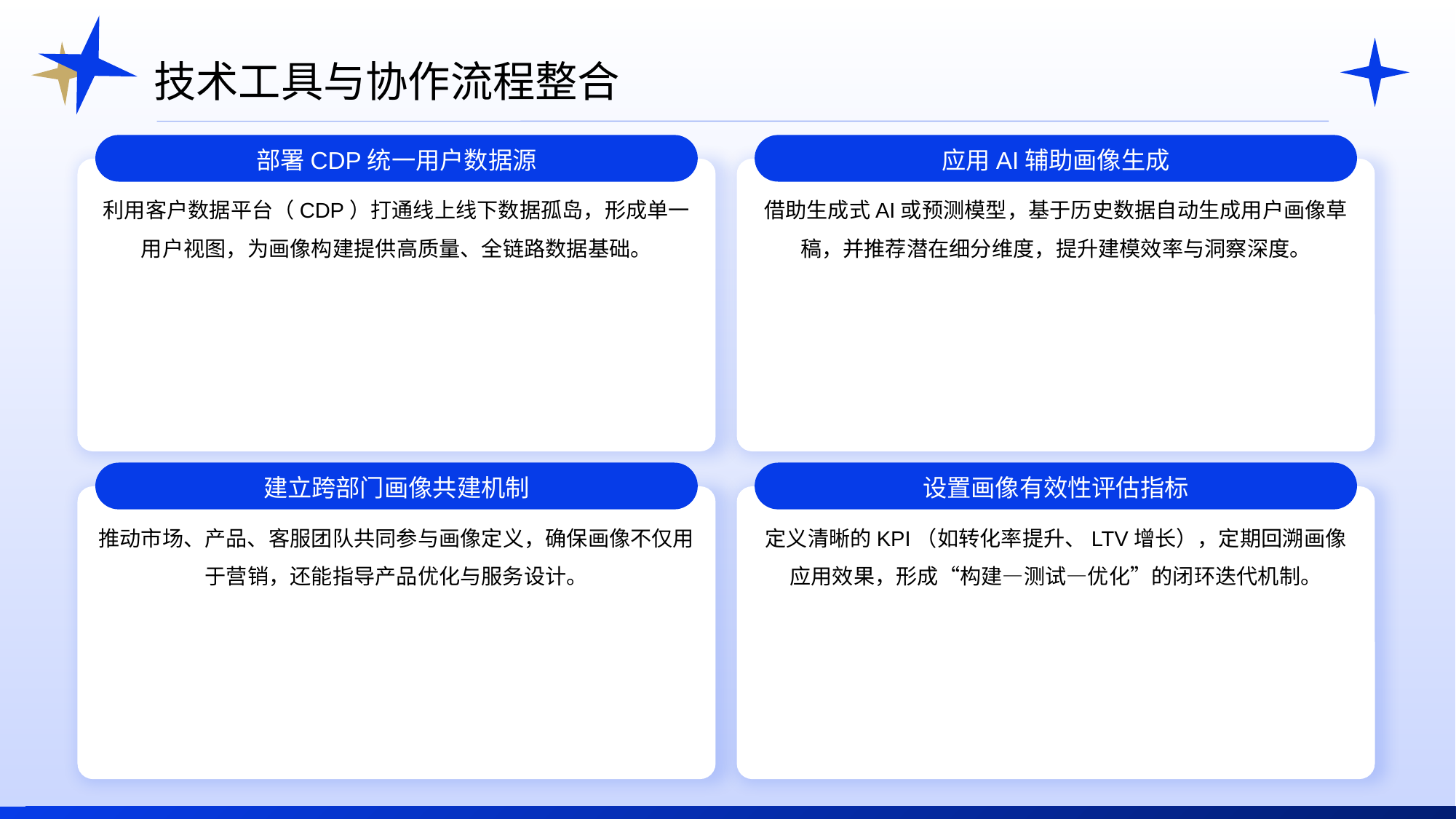

技术工具与协作流程整合

部署CDP统一用户数据源
应用AI辅助画像生成

利用客户数据平台（CDP）打通线上线下数据孤岛，形成单一用户视图，为画像构建提供高质量、全链路数据基础。
借助生成式AI或预测模型，基于历史数据自动生成用户画像草稿，并推荐潜在细分维度，提升建模效率与洞察深度。

建立跨部门画像共建机制
设置画像有效性评估指标

推动市场、产品、客服团队共同参与画像定义，确保画像不仅用于营销，还能指导产品优化与服务设计。
定义清晰的KPI（如转化率提升、LTV增长），定期回溯画像应用效果，形成“构建—测试—优化”的闭环迭代机制。